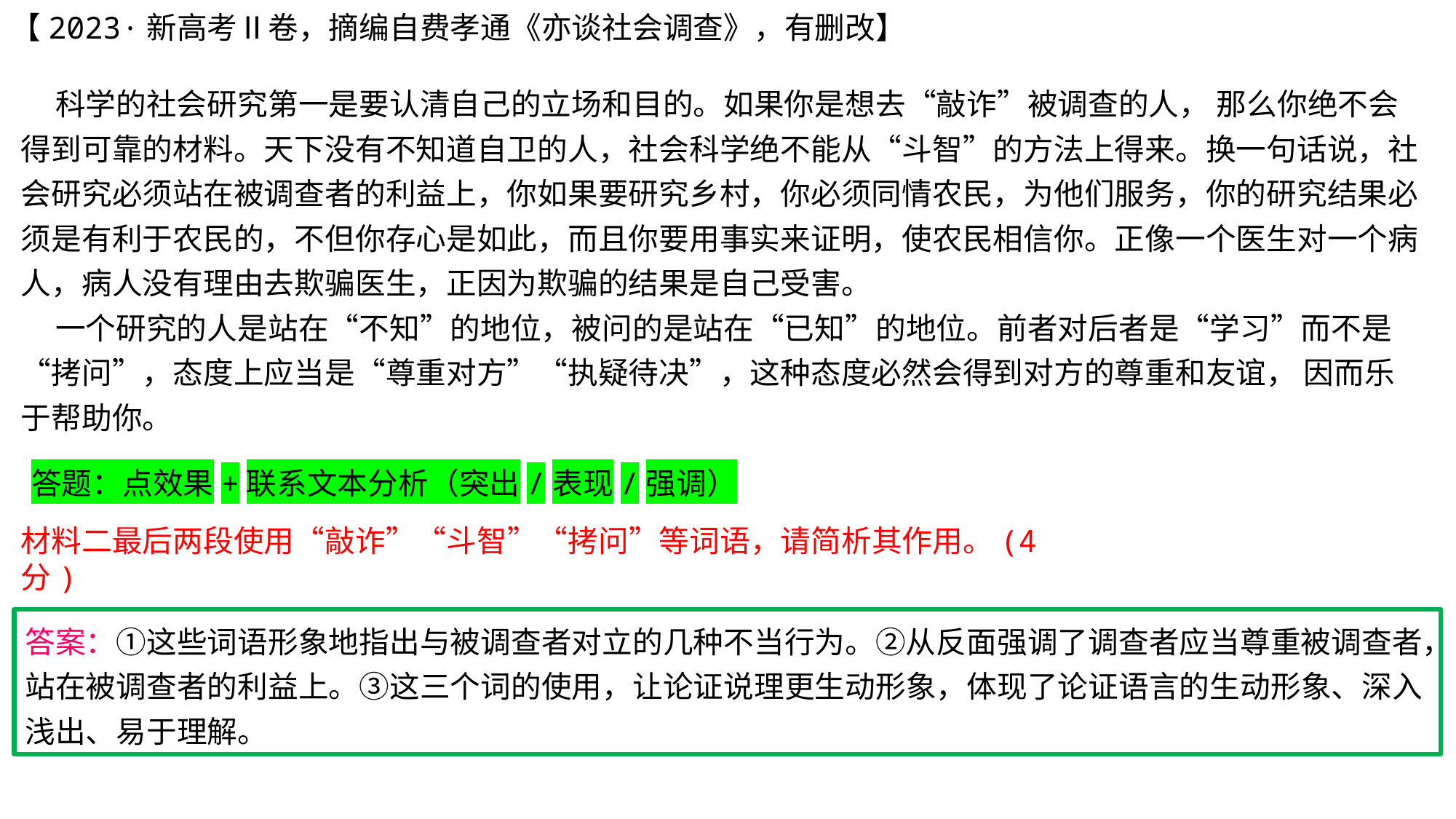

【2023·新高考Ⅱ卷，摘编自费孝通《亦谈社会调查》，有删改】
    科学的社会研究第一是要认清自己的立场和目的。如果你是想去“敲诈”被调查的人， 那么你绝不会得到可靠的材料。天下没有不知道自卫的人，社会科学绝不能从“斗智”的方法上得来。换一句话说，社会研究必须站在被调查者的利益上，你如果要研究乡村，你必须同情农民，为他们服务，你的研究结果必须是有利于农民的，不但你存心是如此，而且你要用事实来证明，使农民相信你。正像一个医生对一个病人，病人没有理由去欺骗医生，正因为欺骗的结果是自己受害。
    一个研究的人是站在“不知”的地位，被问的是站在“已知”的地位。前者对后者是“学习”而不是“拷问”，态度上应当是“尊重对方”“执疑待决”，这种态度必然会得到对方的尊重和友谊， 因而乐于帮助你。
答题：点效果+联系文本分析（突出/表现/强调）
材料二最后两段使用“敲诈”“斗智”“拷问”等词语，请简析其作用。(4 分)
答案：①这些词语形象地指出与被调查者对立的几种不当行为。②从反面强调了调查者应当尊重被调查者，站在被调查者的利益上。③这三个词的使用，让论证说理更生动形象，体现了论证语言的生动形象、深入浅出、易于理解。